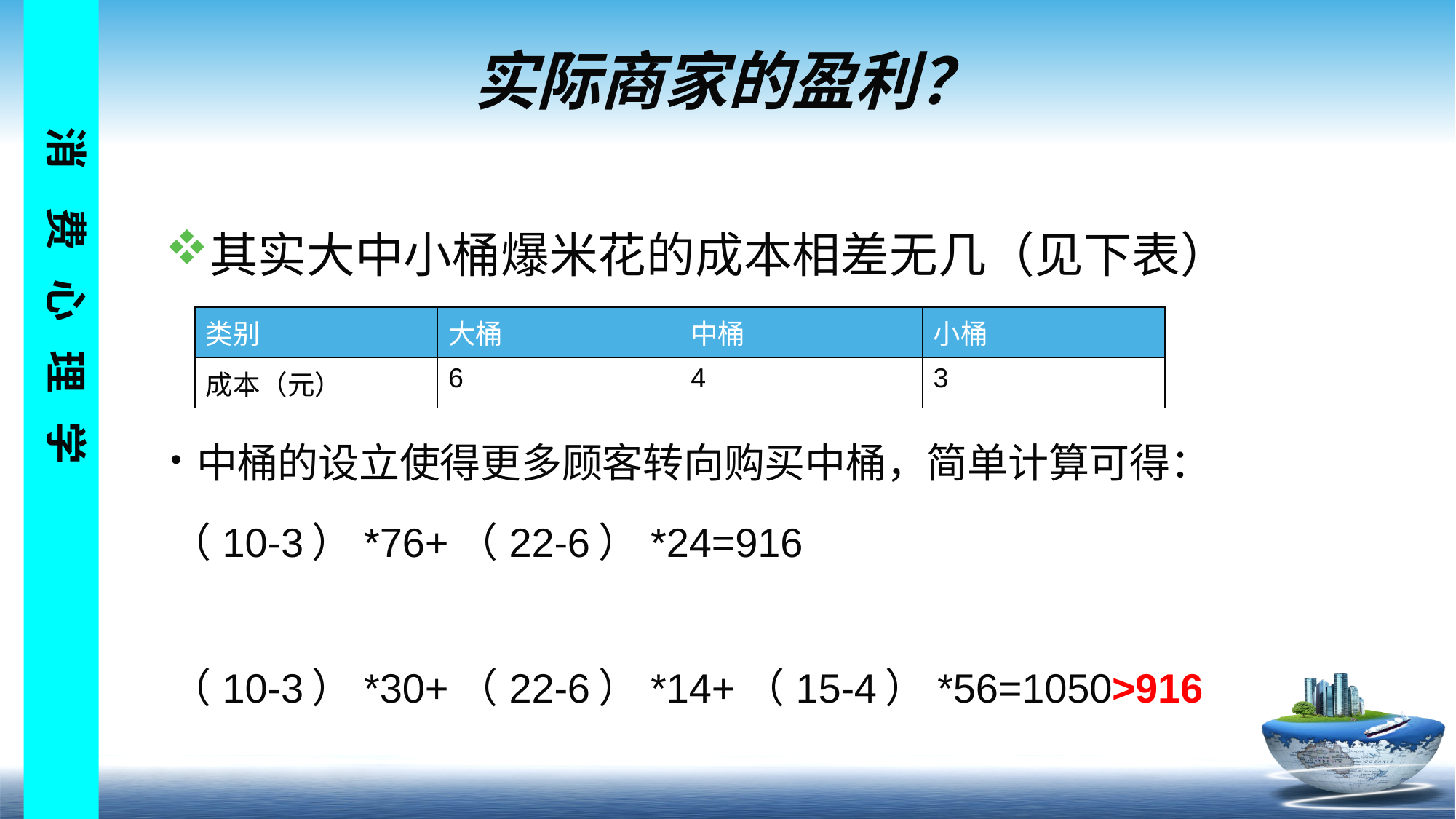

# 实际商家的盈利？
其实大中小桶爆米花的成本相差无几（见下表）
| 类别 | 大桶 | 中桶 | 小桶 |
| --- | --- | --- | --- |
| 成本（元） | 6 | 4 | 3 |
中桶的设立使得更多顾客转向购买中桶，简单计算可得：
（10-3）*76+（22-6）*24=916

（10-3）*30+（22-6）*14+（15-4）*56=1050>916